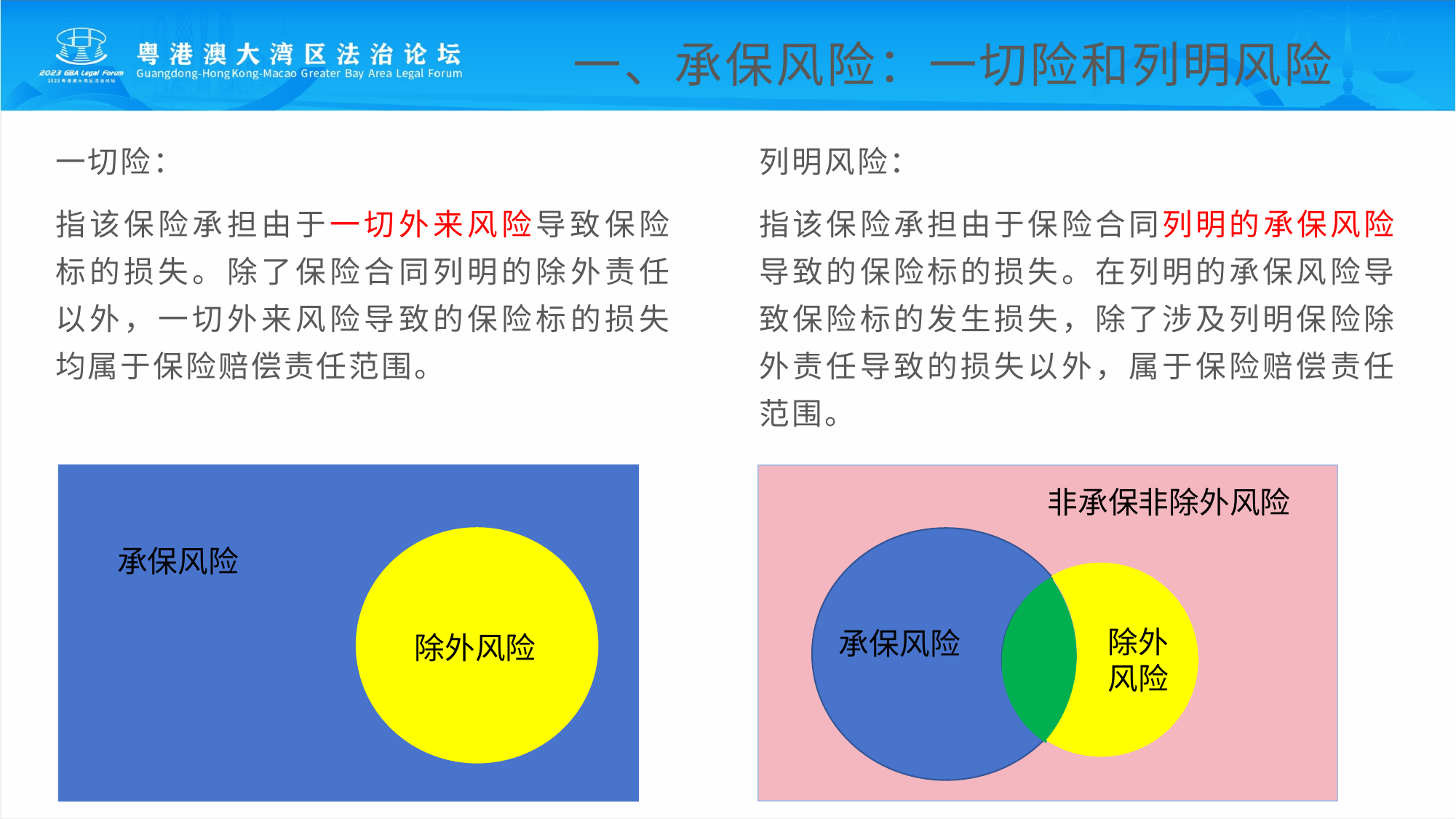

一、承保风险：一切险和列明风险
一切险：
指该保险承担由于一切外来风险导致保险标的损失。除了保险合同列明的除外责任以外，一切外来风险导致的保险标的损失均属于保险赔偿责任范围。
列明风险：
指该保险承担由于保险合同列明的承保风险导致的保险标的损失。在列明的承保风险导致保险标的发生损失，除了涉及列明保险除外责任导致的损失以外，属于保险赔偿责任范围。

非承保非除外风险

承保风险

除外风险
承保风险
除外风险